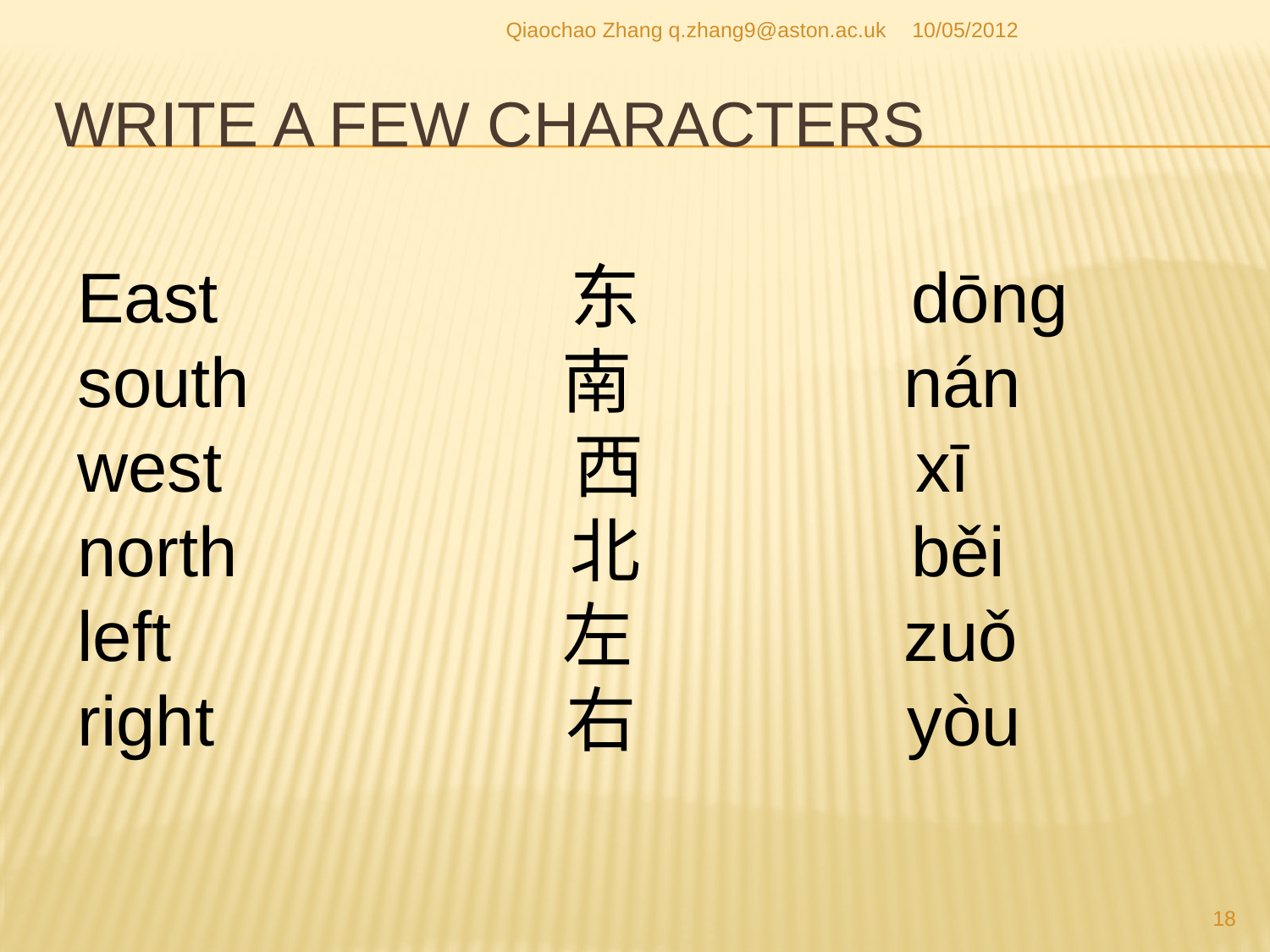

Qiaochao Zhang q.zhang9@aston.ac.uk
10/05/2012
# Write a few characters
East                 东                dōng
south               南                nán
west                 西                xī
north                北                běi
left                   左                zuǒ
right                 右                yòu
18